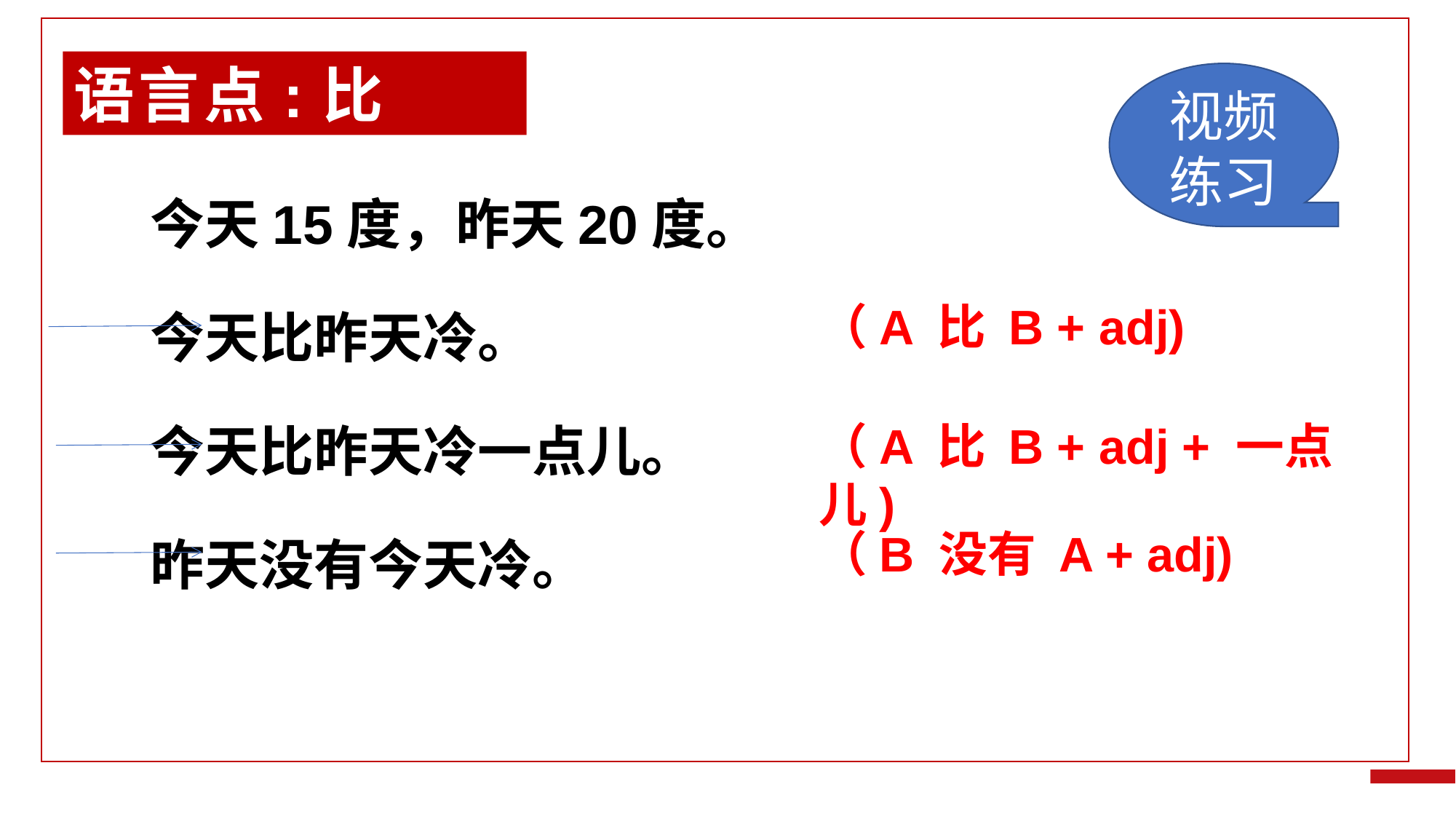

今天15度，昨天20度。
      今天比昨天冷。
      今天比昨天冷一点儿。
      昨天没有今天冷。

语言点:比

视频练习
（A 比 B + adj)
（A 比 B + adj + 一点儿)
（B 没有 A + adj)